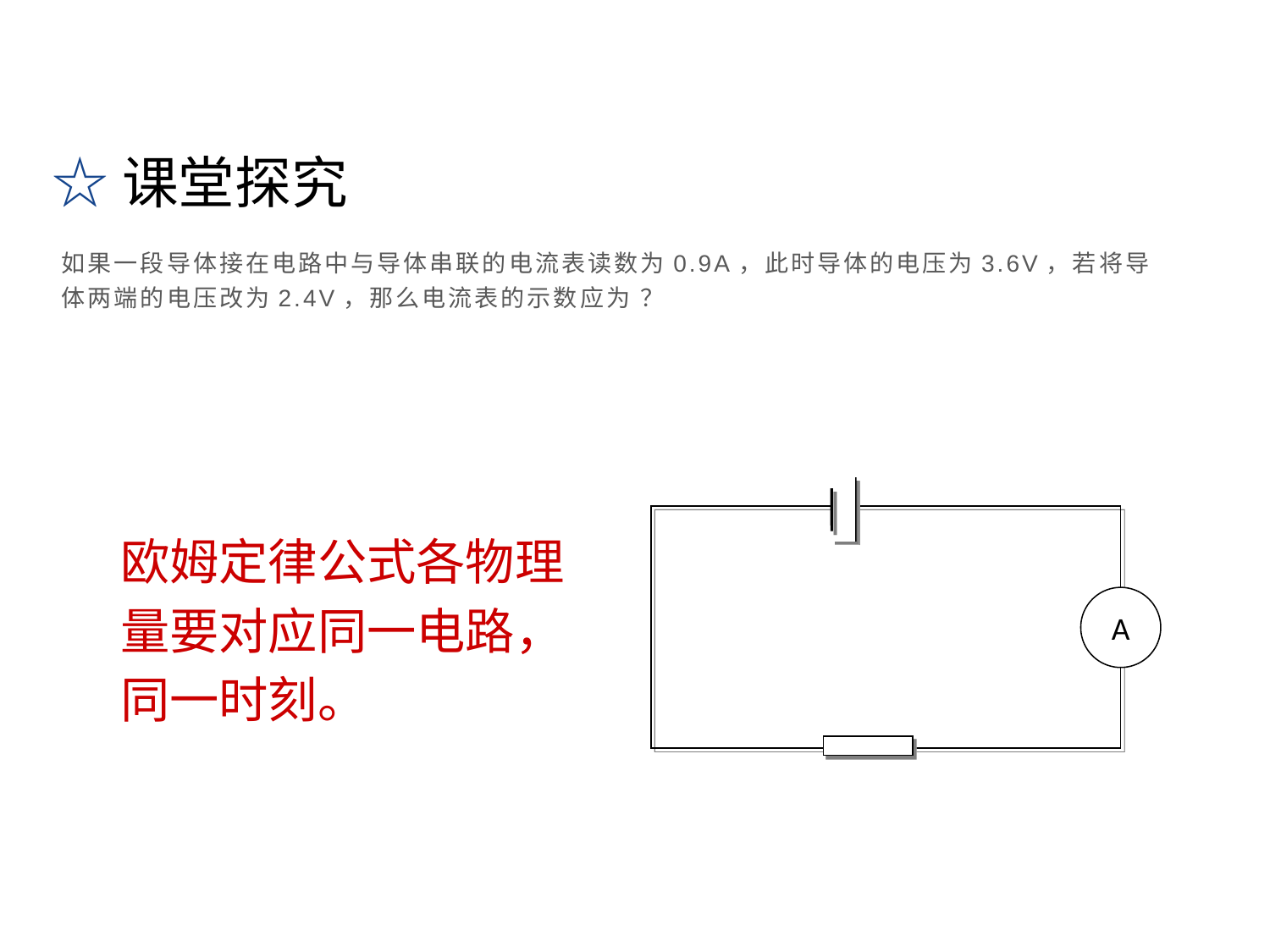

☆课堂探究
# 如果一段导体接在电路中与导体串联的电流表读数为0.9A，此时导体的电压为3.6V，若将导体两端的电压改为2.4V，那么电流表的示数应为 ？

A

欧姆定律公式各物理量要对应同一电路，同一时刻。